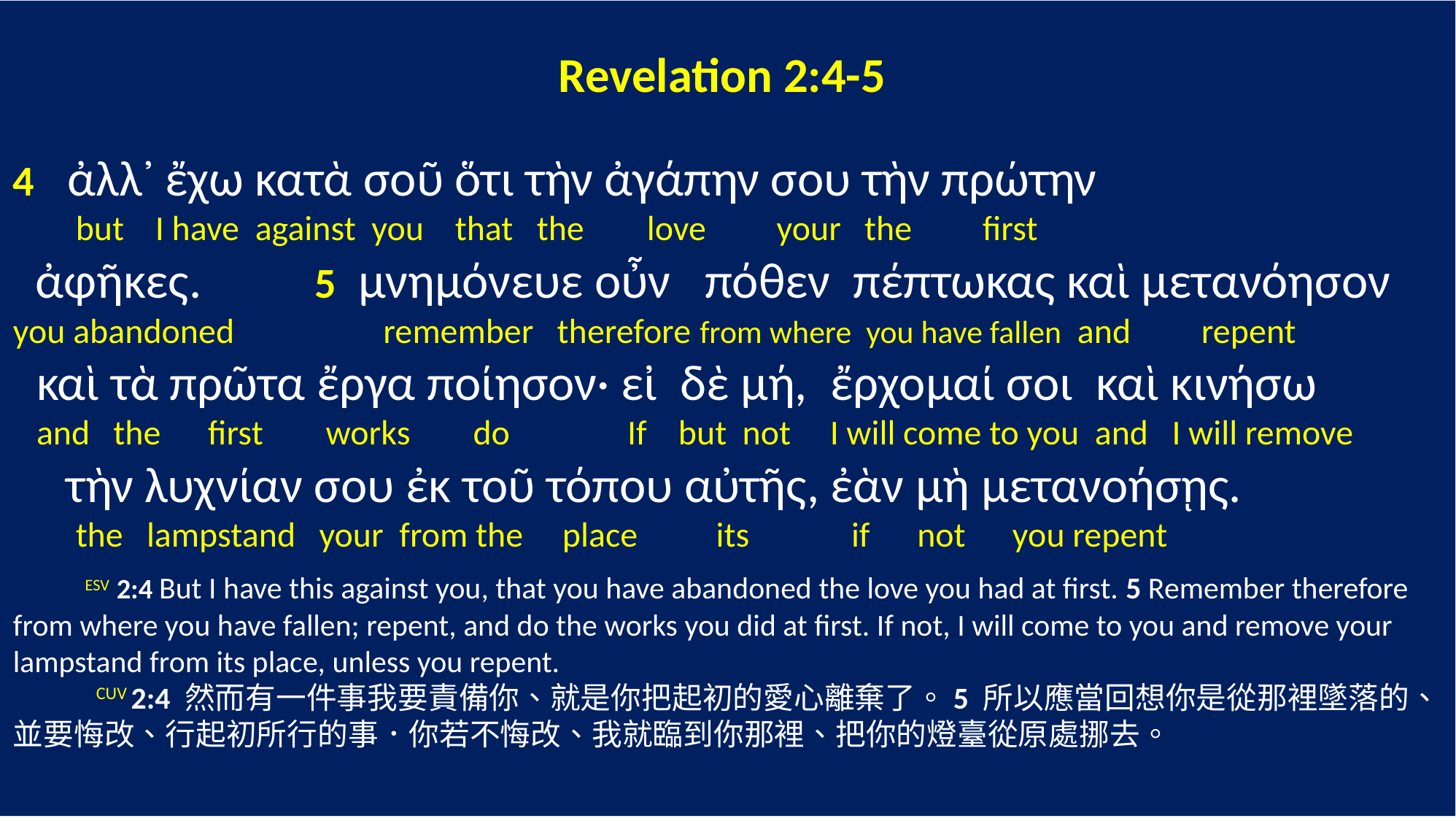

Revelation 2:4-5

4   ἀλλ᾽ ἔχω κατὰ σοῦ ὅτι τὴν ἀγάπην σου τὴν πρώτην
        but    I have  against  you    that   the        love         your   the         first
  ἀφῆκες.          5  μνημόνευε οὖν   πόθεν  πέπτωκας καὶ μετανόησον
you abandoned                   remember   therefore from where  you have fallen  and         repent
   καὶ τὰ πρῶτα ἔργα ποίησον· εἰ  δὲ μή,  ἔρχομαί σοι  καὶ κινήσω
   and   the      first        works        do               If    but  not     I will come to you  and   I will remove
     τὴν λυχνίαν σου ἐκ τοῦ τόπου αὐτῆς, ἐὰν μὴ μετανοήσῃς.
        the   lampstand   your  from the     place          its             if      not      you repent

                    ESV  2:4 But I have this against you, that you have abandoned the love you had at first. 5 Remember therefore from where you have fallen; repent, and do the works you did at first. If not, I will come to you and remove your lampstand from its place, unless you repent.
            CUV 2:4 然而有一件事我要責備你、就是你把起初的愛心離棄了。5 所以應當回想你是從那裡墜落的、並要悔改、行起初所行的事．你若不悔改、我就臨到你那裡、把你的燈臺從原處挪去。